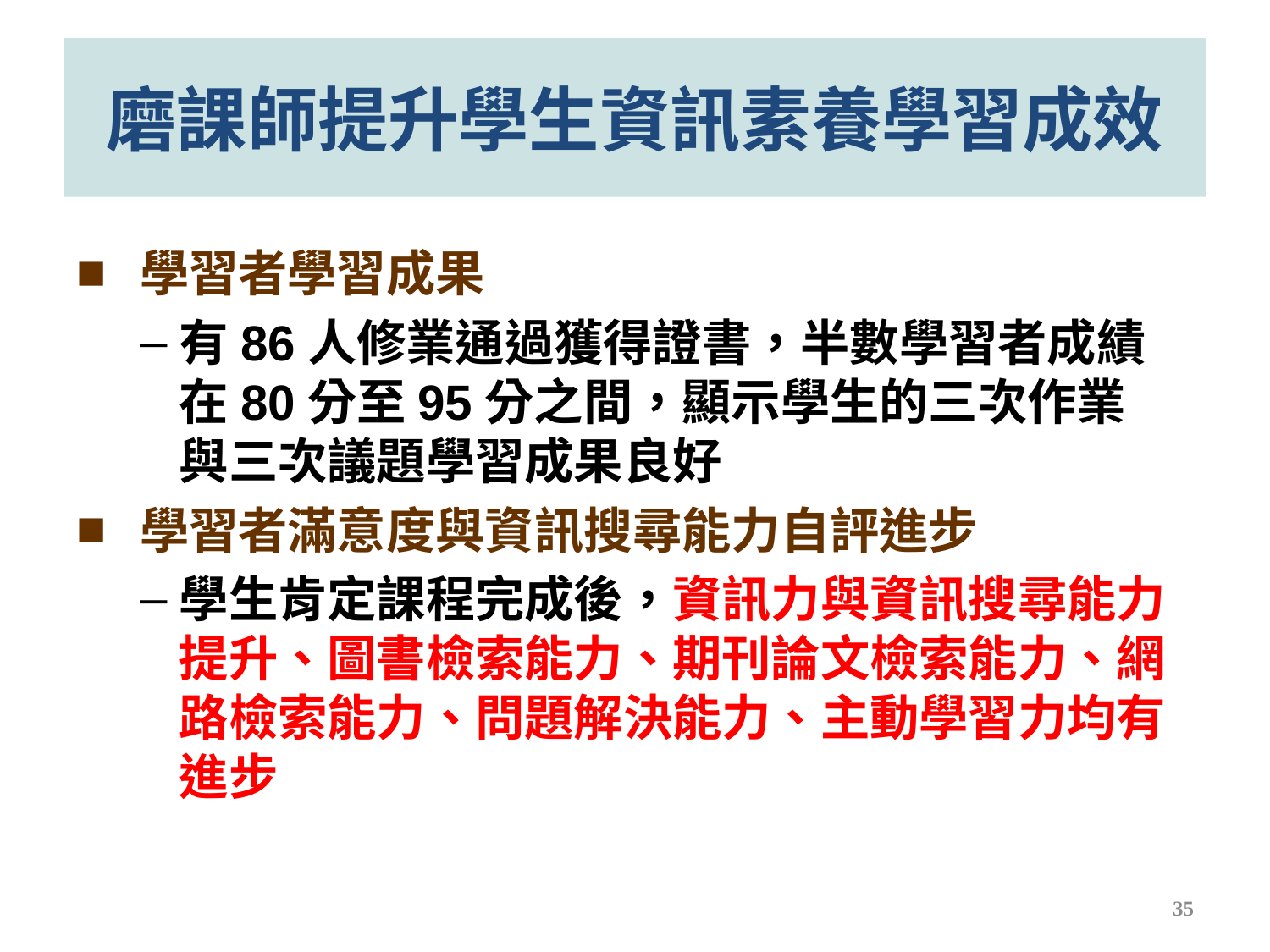

# 磨課師提升學生資訊素養學習成效
學習者學習成果
有86人修業通過獲得證書，半數學習者成績在80分至95分之間，顯示學生的三次作業與三次議題學習成果良好
學習者滿意度與資訊搜尋能力自評進步
學生肯定課程完成後，資訊力與資訊搜尋能力提升、圖書檢索能力、期刊論文檢索能力、網路檢索能力、問題解決能力、主動學習力均有進步
35